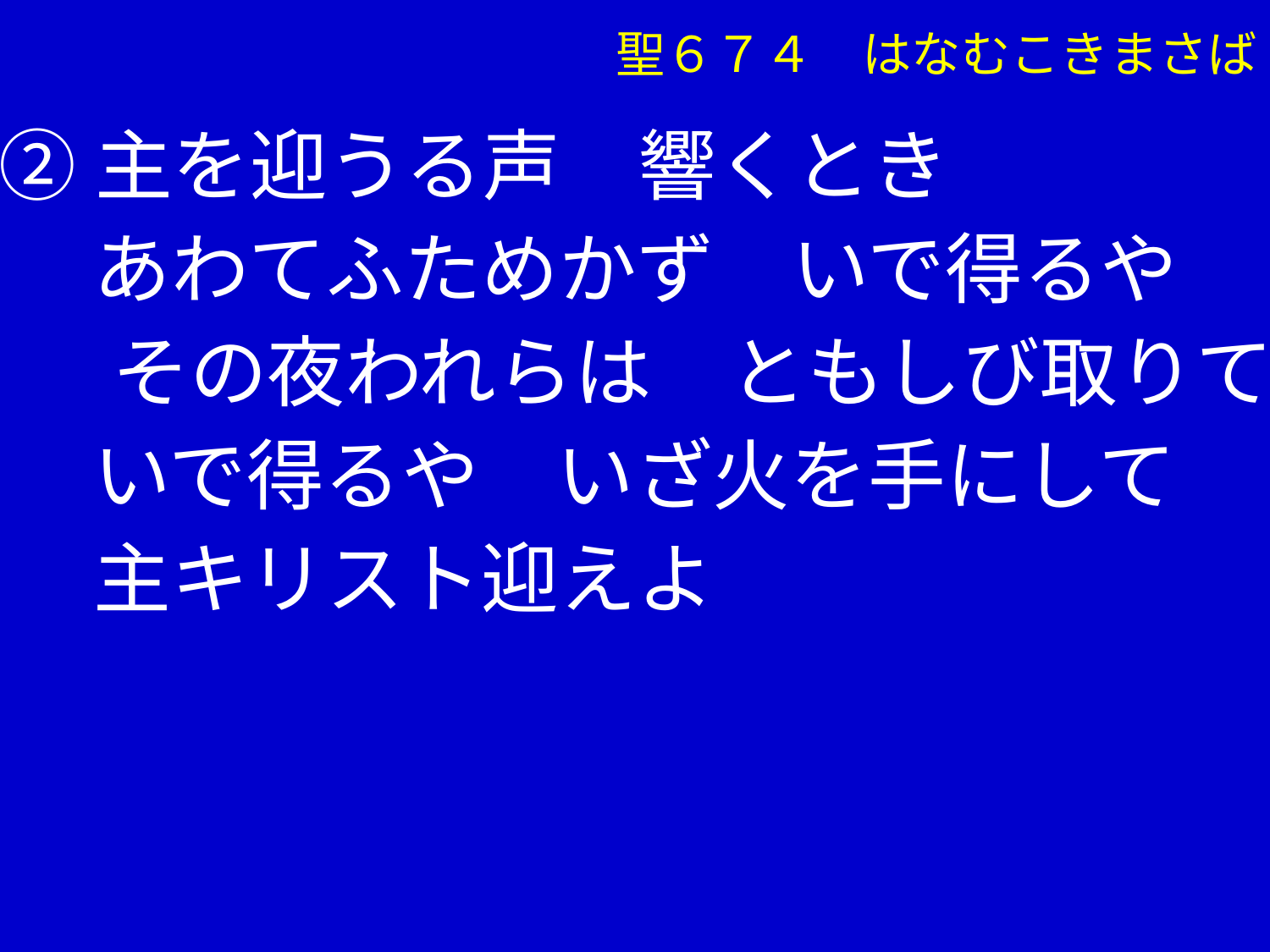

聖６７４　はなむこきまさば
②主を迎うる声　響くとき
　 あわてふためかず　いで得るや
 　その夜われらは　ともしび取りて
　 いで得るや　いざ火を手にして
　 主キリスト迎えよ